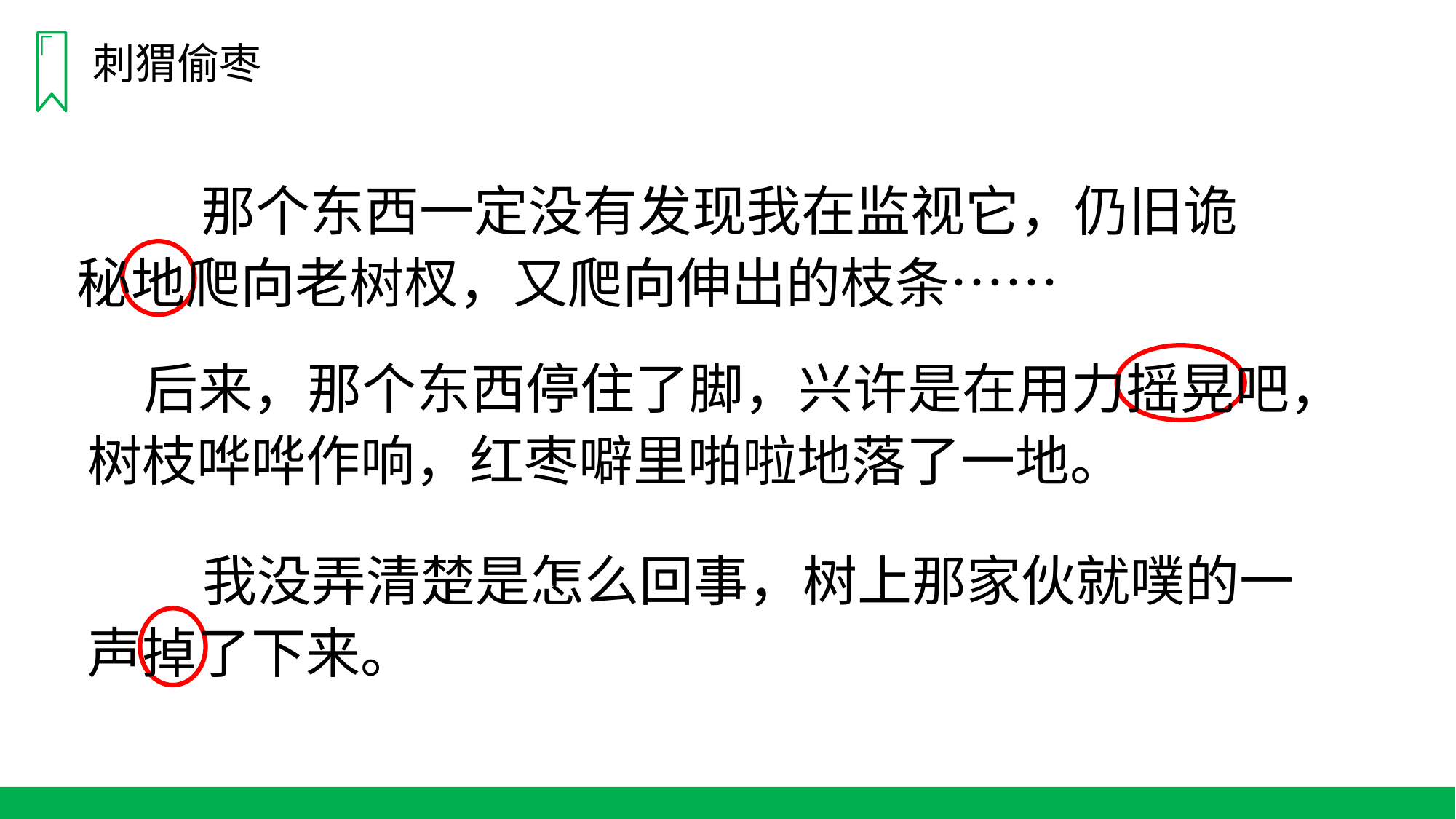

刺猬偷枣

         那个东西一定没有发现我在监视它，仍旧诡秘地爬向老树杈，又爬向伸出的枝条……

    后来，那个东西停住了脚，兴许是在用力摇晃吧，树枝哗哗作响，红枣噼里啪啦地落了一地。

             我没弄清楚是怎么回事，树上那家伙就噗的一声掉了下来。